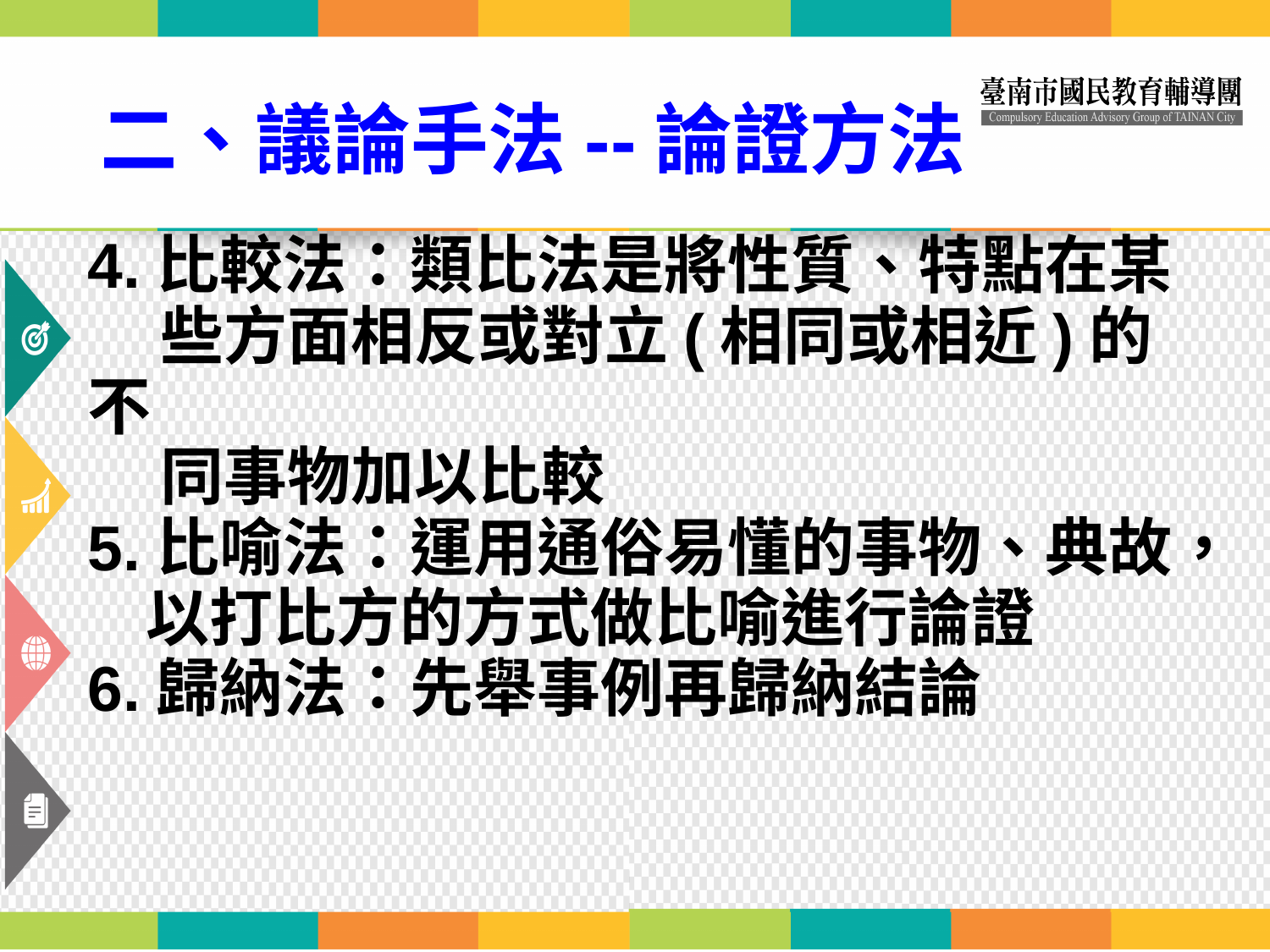

# 二、議論手法--論證方法
4.比較法：類比法是將性質、特點在某
    些方面相反或對立(相同或相近)的不
    同事物加以比較
5.比喻法：運用通俗易懂的事物、典故，
   以打比方的方式做比喻進行論證
6.歸納法：先舉事例再歸納結論